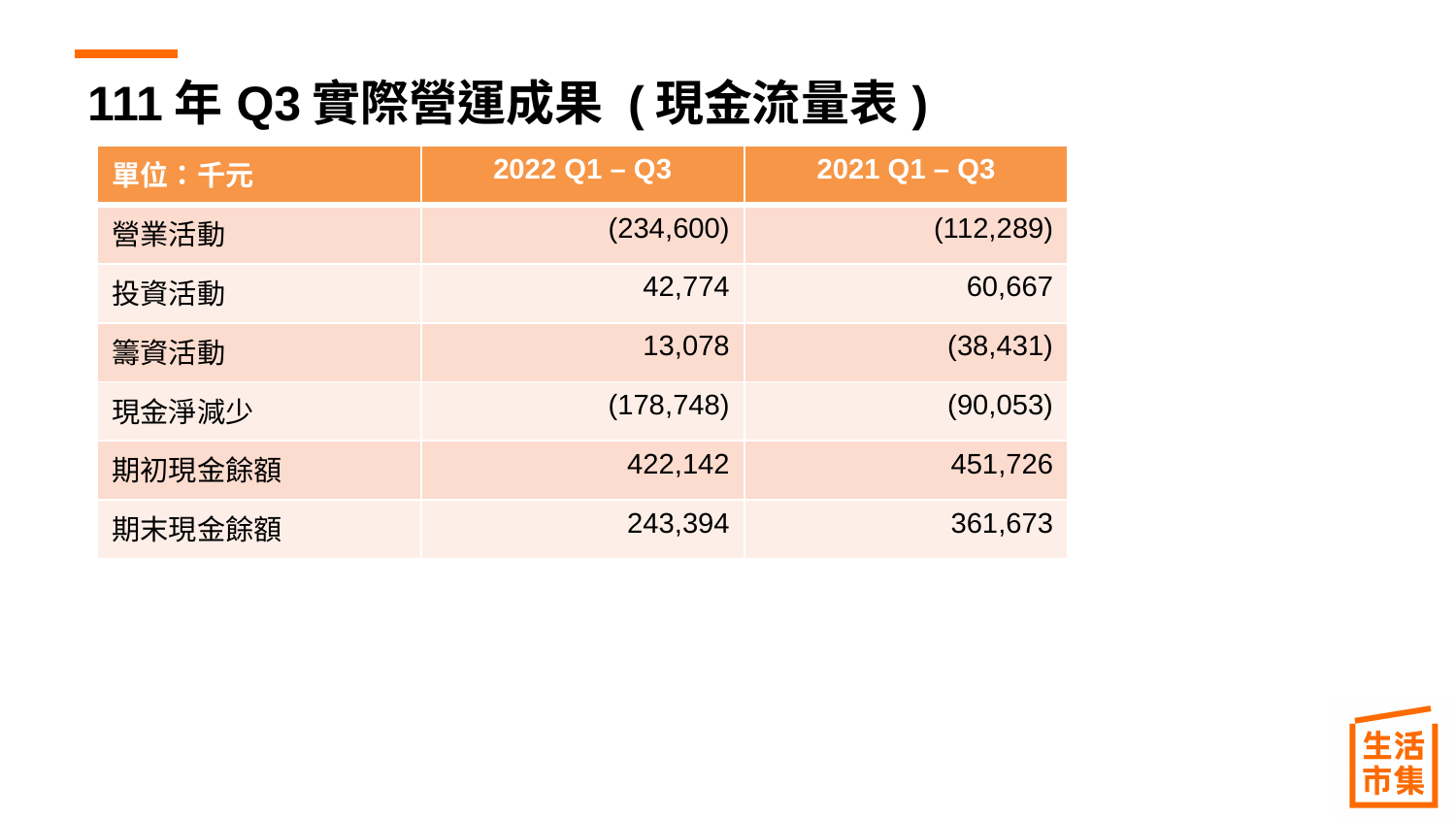

# 111年Q3實際營運成果 (現金流量表)
| 單位：千元 | 2022 Q1 – Q3 | 2021 Q1 – Q3 |
| --- | --- | --- |
| 營業活動 | (234,600) | (112,289) |
| 投資活動 | 42,774 | 60,667 |
| 籌資活動 | 13,078 | (38,431) |
| 現金淨減少 | (178,748) | (90,053) |
| 期初現金餘額 | 422,142 | 451,726 |
| 期末現金餘額 | 243,394 | 361,673 |